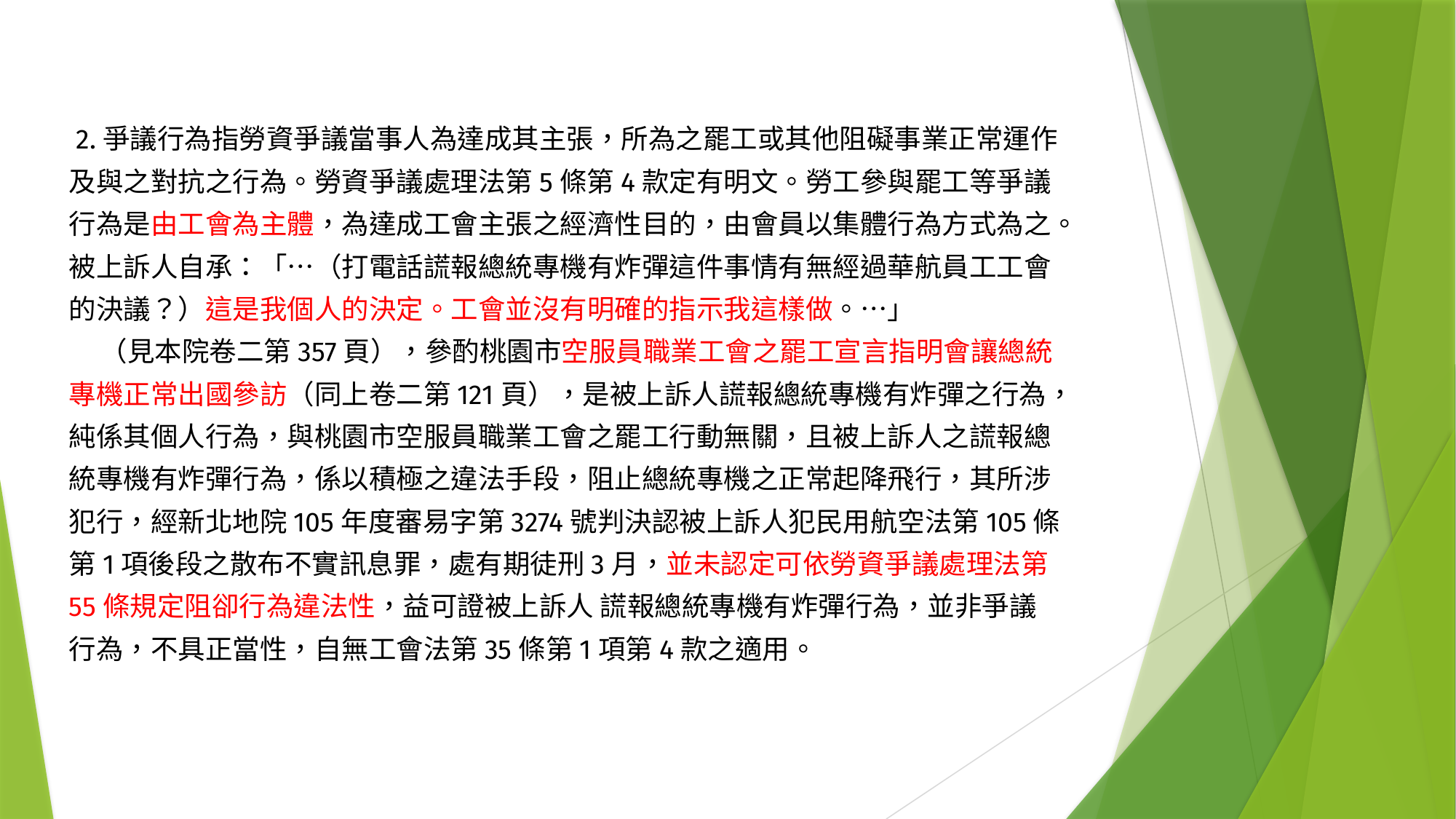

2.爭議行為指勞資爭議當事人為達成其主張，所為之罷工或其他阻礙事業正常運作及與之對抗之行為。勞資爭議處理法第5條第4款定有明文。勞工參與罷工等爭議行為是由工會為主體，為達成工會主張之經濟性目的，由會員以集體行為方式為之。被上訴人自承：「…（打電話謊報總統專機有炸彈這件事情有無經過華航員工工會的決議？）這是我個人的決定。工會並沒有明確的指示我這樣做。…」
    （見本院卷二第357頁），參酌桃園市空服員職業工會之罷工宣言指明會讓總統專機正常出國參訪（同上卷二第121頁），是被上訴人謊報總統專機有炸彈之行為，純係其個人行為，與桃園市空服員職業工會之罷工行動無關，且被上訴人之謊報總統專機有炸彈行為，係以積極之違法手段，阻止總統專機之正常起降飛行，其所涉犯行，經新北地院105年度審易字第3274號判決認被上訴人犯民用航空法第105條第1項後段之散布不實訊息罪，處有期徒刑3月，並未認定可依勞資爭議處理法第55條規定阻卻行為違法性，益可證被上訴人 謊報總統專機有炸彈行為，並非爭議行為，不具正當性，自無工會法第35條第1項第4款之適用。